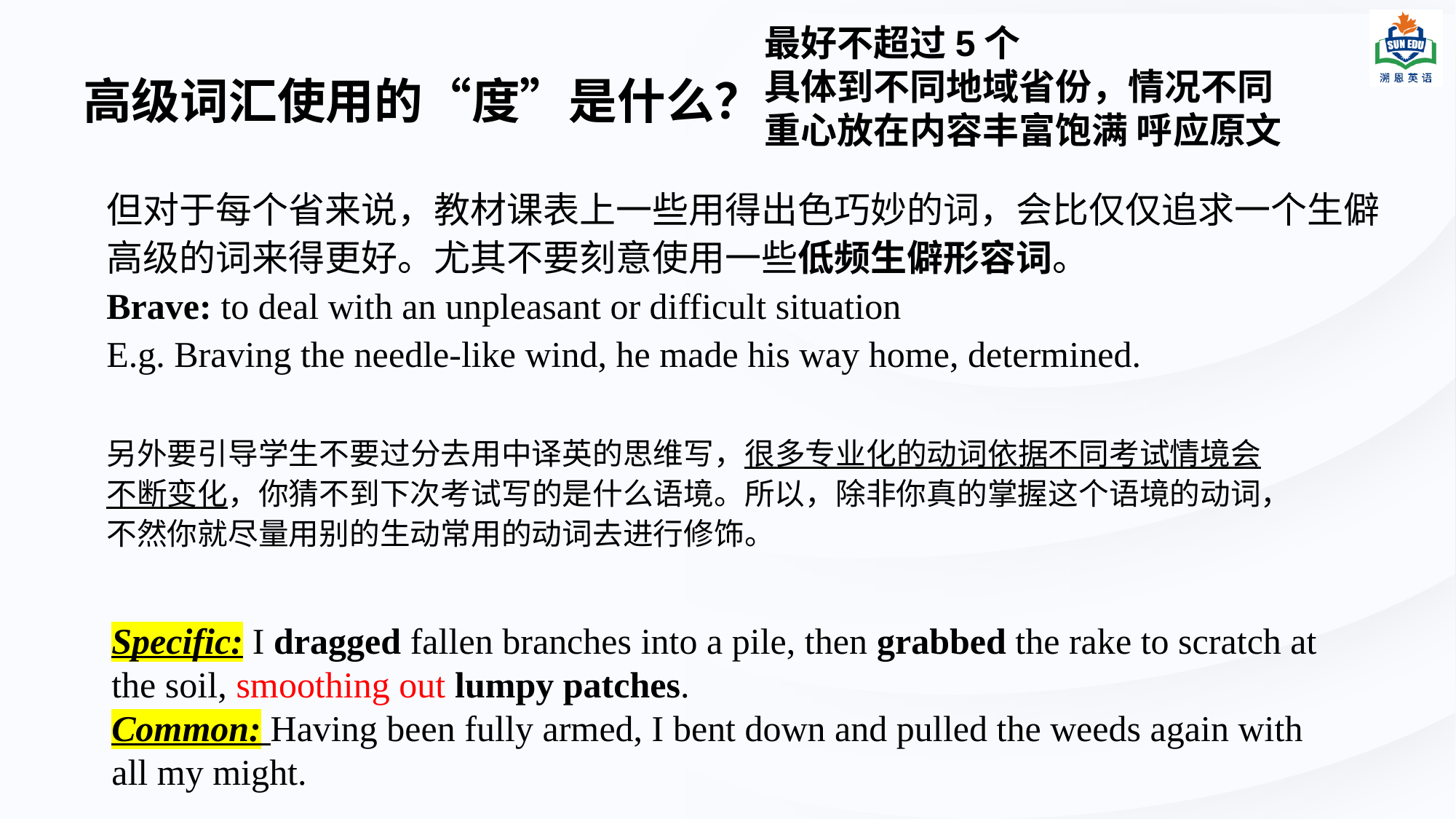

最好不超过5个
具体到不同地域省份，情况不同
重心放在内容丰富饱满 呼应原文
# 高级词汇使用的“度”是什么？
但对于每个省来说，教材课表上一些用得出色巧妙的词，会比仅仅追求一个生僻高级的词来得更好。尤其不要刻意使用一些低频生僻形容词。
Brave: to deal with an unpleasant or difficult situation
E.g. Braving the needle-like wind, he made his way home, determined.
另外要引导学生不要过分去用中译英的思维写，很多专业化的动词依据不同考试情境会不断变化，你猜不到下次考试写的是什么语境。所以，除非你真的掌握这个语境的动词，不然你就尽量用别的生动常用的动词去进行修饰。
Specific: I dragged fallen branches into a pile, then grabbed the rake to scratch at the soil, smoothing out lumpy patches.
Common: Having been fully armed, I bent down and pulled the weeds again with all my might.